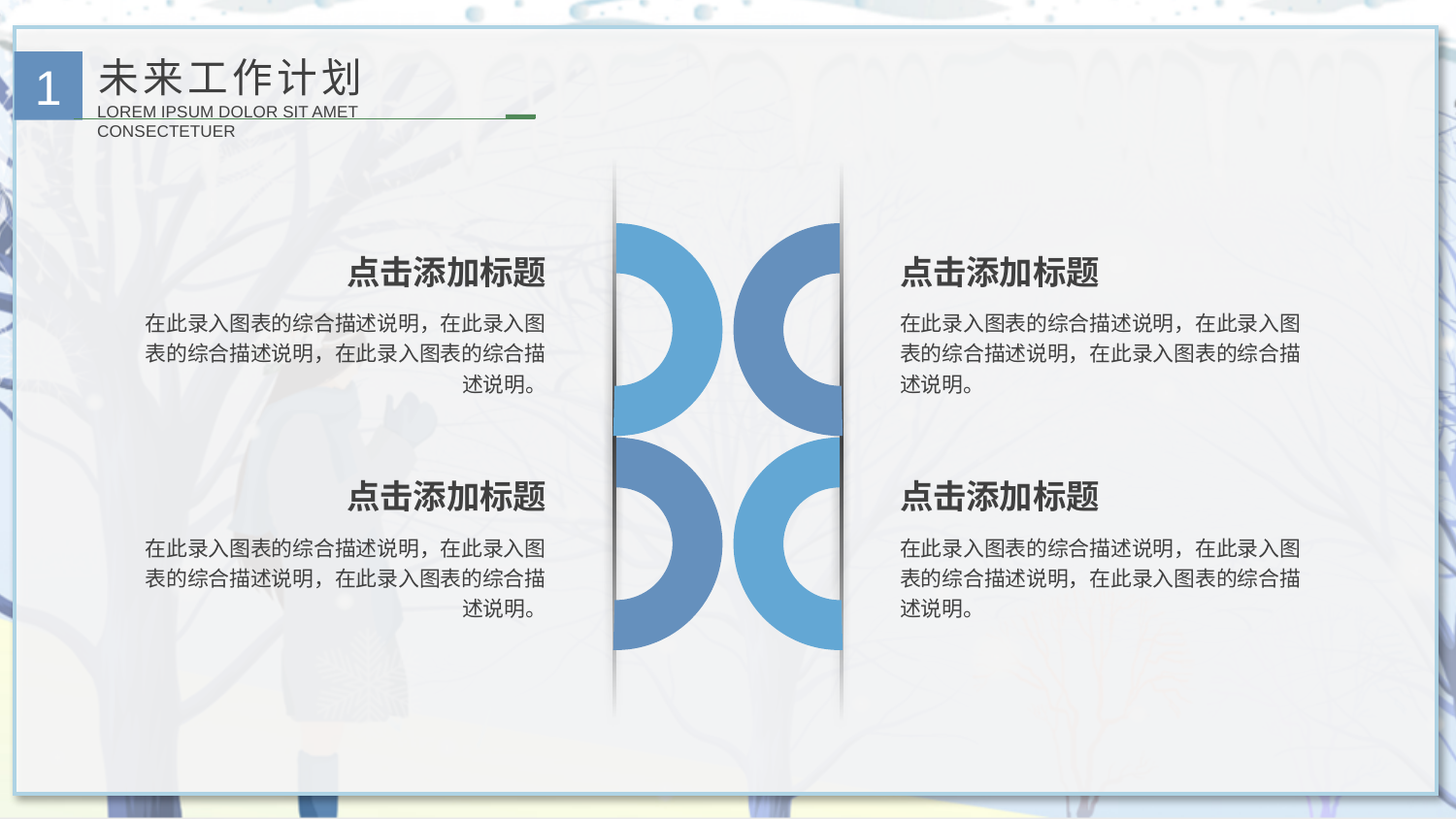

未来工作计划
1
LOREM IPSUM DOLOR SIT AMET CONSECTETUER

点击添加标题
点击添加标题
在此录入图表的综合描述说明，在此录入图表的综合描述说明，在此录入图表的综合描述说明。
在此录入图表的综合描述说明，在此录入图表的综合描述说明，在此录入图表的综合描述说明。

点击添加标题
点击添加标题
在此录入图表的综合描述说明，在此录入图表的综合描述说明，在此录入图表的综合描述说明。
在此录入图表的综合描述说明，在此录入图表的综合描述说明，在此录入图表的综合描述说明。